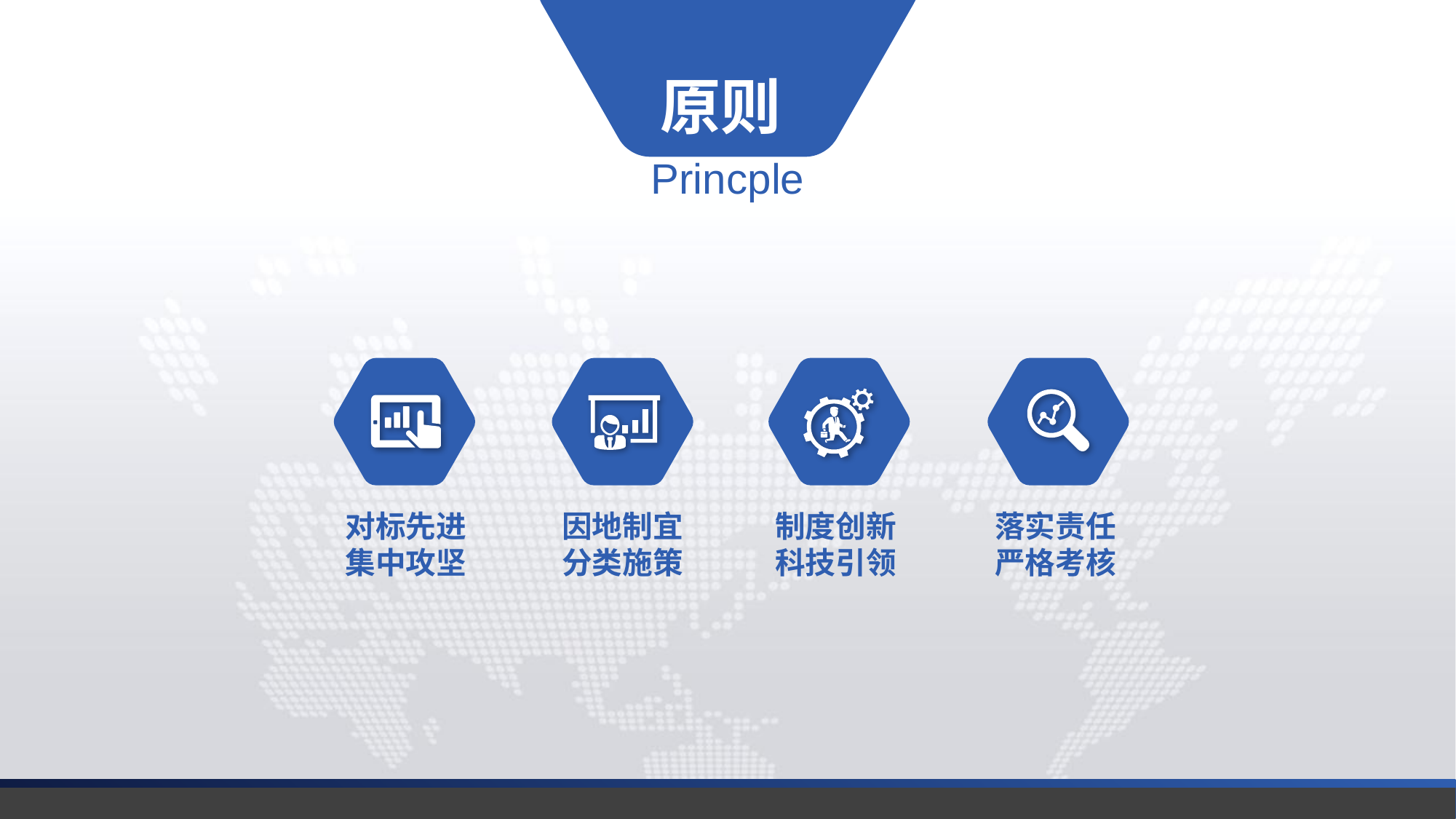

原则
Princple

对标先进
集中攻坚
因地制宜
分类施策
制度创新
科技引领
落实责任
严格考核